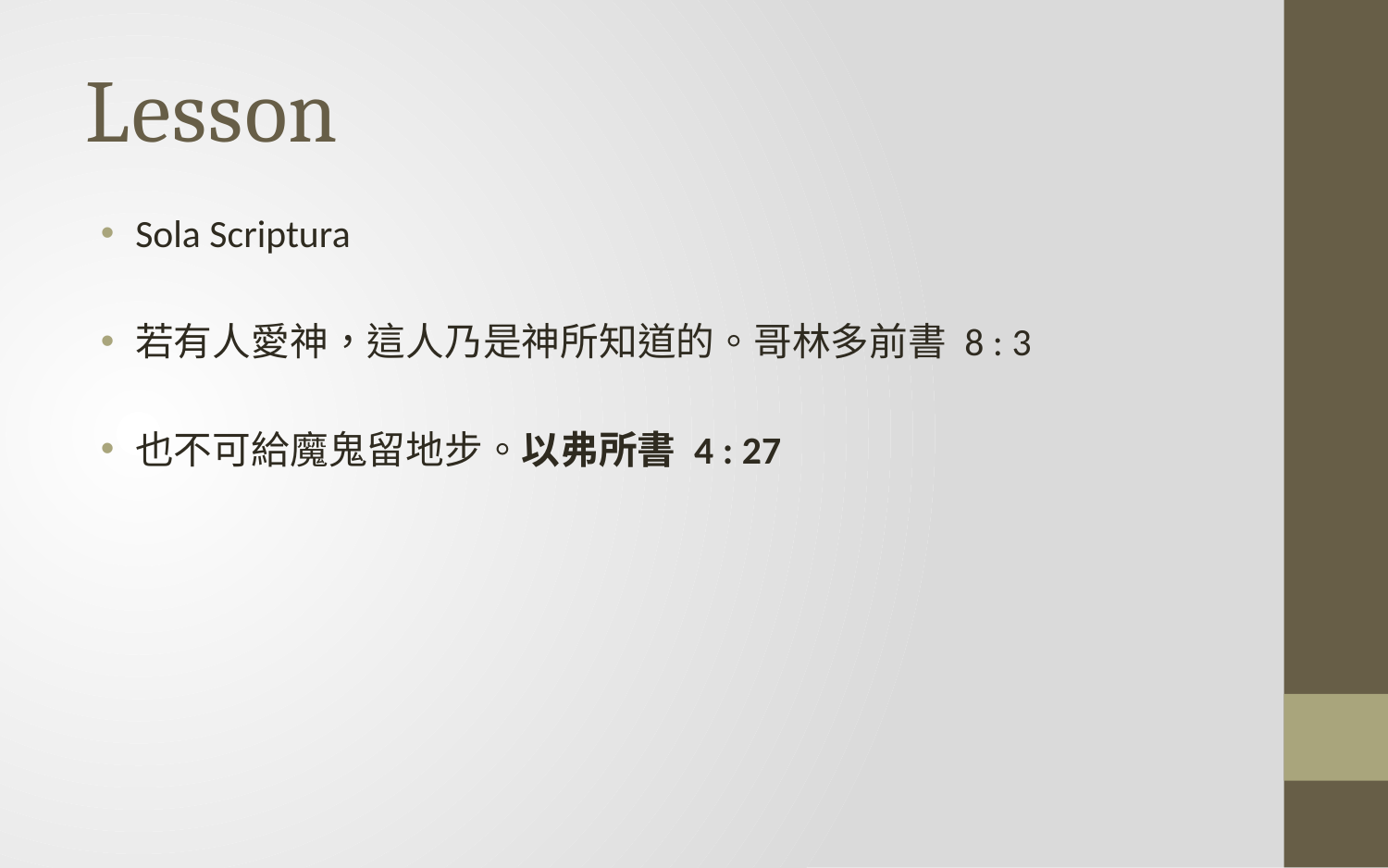

# Lesson
Sola Scriptura

若有人愛神，這人乃是神所知道的。哥林多前書 8 : 3

也不可給魔鬼留地步。以弗所書 4 : 27